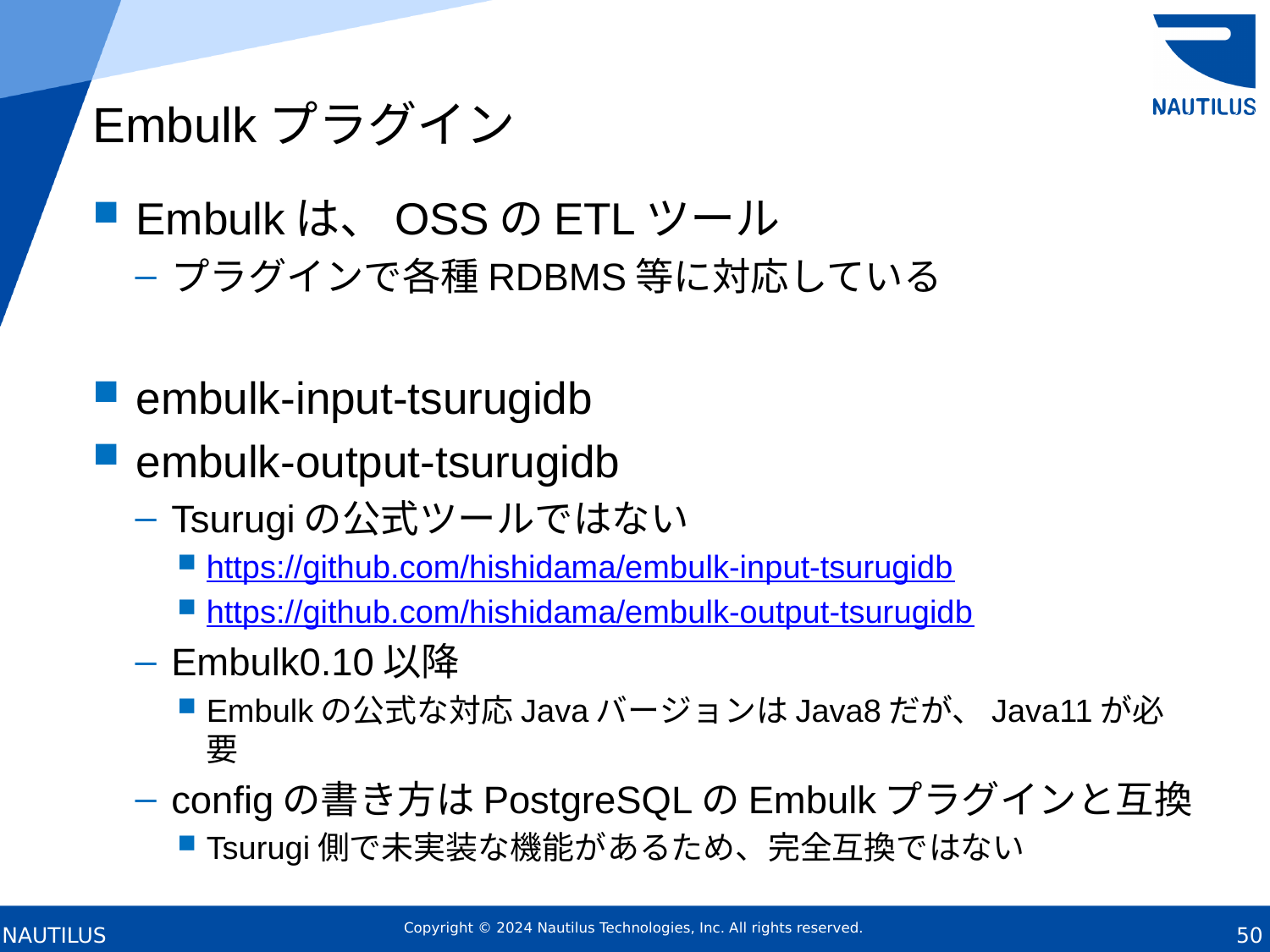

# Embulkプラグイン
Embulkは、OSSのETLツール
プラグインで各種RDBMS等に対応している

embulk-input-tsurugidb
embulk-output-tsurugidb
Tsurugiの公式ツールではない
https://github.com/hishidama/embulk-input-tsurugidb
https://github.com/hishidama/embulk-output-tsurugidb
Embulk0.10以降
Embulkの公式な対応JavaバージョンはJava8だが、Java11が必要
configの書き方はPostgreSQLのEmbulkプラグインと互換
Tsurugi側で未実装な機能があるため、完全互換ではない